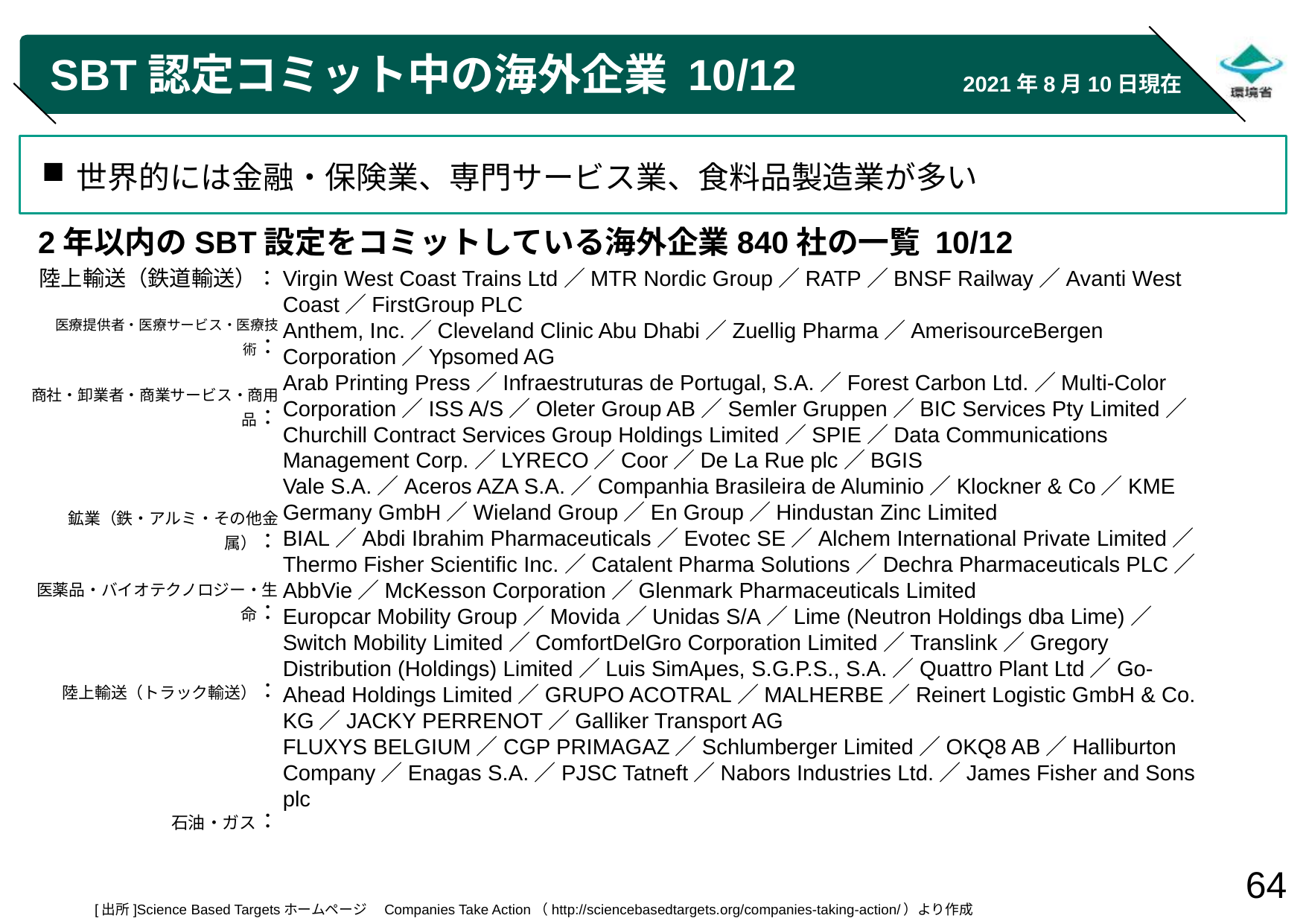

# SBT認定コミット中の海外企業 10/12
2021年8月10日現在
世界的には金融・保険業、専門サービス業、食料品製造業が多い
2年以内のSBT設定をコミットしている海外企業840社の一覧 10/12
陸上輸送（鉄道輸送）：

医療提供者・医療サービス・医療技術：

商社・卸業者・商業サービス・商用品：

鉱業（鉄・アルミ・その他金属）：

医薬品・バイオテクノロジー・生命：

陸上輸送（トラック輸送）：

石油・ガス：

Virgin West Coast Trains Ltd／MTR Nordic Group／RATP／BNSF Railway／Avanti West Coast／FirstGroup PLC
Anthem, Inc.／Cleveland Clinic Abu Dhabi／Zuellig Pharma／AmerisourceBergen Corporation／Ypsomed AG
Arab Printing Press／Infraestruturas de Portugal, S.A.／Forest Carbon Ltd.／Multi-Color Corporation／ISS A/S／Oleter Group AB／Semler Gruppen／BIC Services Pty Limited／Churchill Contract Services Group Holdings Limited／SPIE／Data Communications Management Corp.／LYRECO／Coor／De La Rue plc／BGIS
Vale S.A.／Aceros AZA S.A.／Companhia Brasileira de Aluminio／Klockner & Co／KME Germany GmbH／Wieland Group／En Group／Hindustan Zinc Limited
BIAL／Abdi Ibrahim Pharmaceuticals／Evotec SE／Alchem International Private Limited／Thermo Fisher Scientific Inc.／Catalent Pharma Solutions／Dechra Pharmaceuticals PLC／AbbVie／McKesson Corporation／Glenmark Pharmaceuticals Limited
Europcar Mobility Group／Movida／Unidas S/A／Lime (Neutron Holdings dba Lime)／Switch Mobility Limited／ComfortDelGro Corporation Limited／Translink／Gregory Distribution (Holdings) Limited／Luis SimAμes, S.G.P.S., S.A.／Quattro Plant Ltd／Go-Ahead Holdings Limited／GRUPO ACOTRAL／MALHERBE／Reinert Logistic GmbH & Co. KG／JACKY PERRENOT／Galliker Transport AG
FLUXYS BELGIUM／CGP PRIMAGAZ／Schlumberger Limited／OKQ8 AB／Halliburton Company／Enagas S.A.／PJSC Tatneft／Nabors Industries Ltd.／James Fisher and Sons plc
[出所]Science Based Targetsホームページ　Companies Take Action（http://sciencebasedtargets.org/companies-taking-action/）より作成